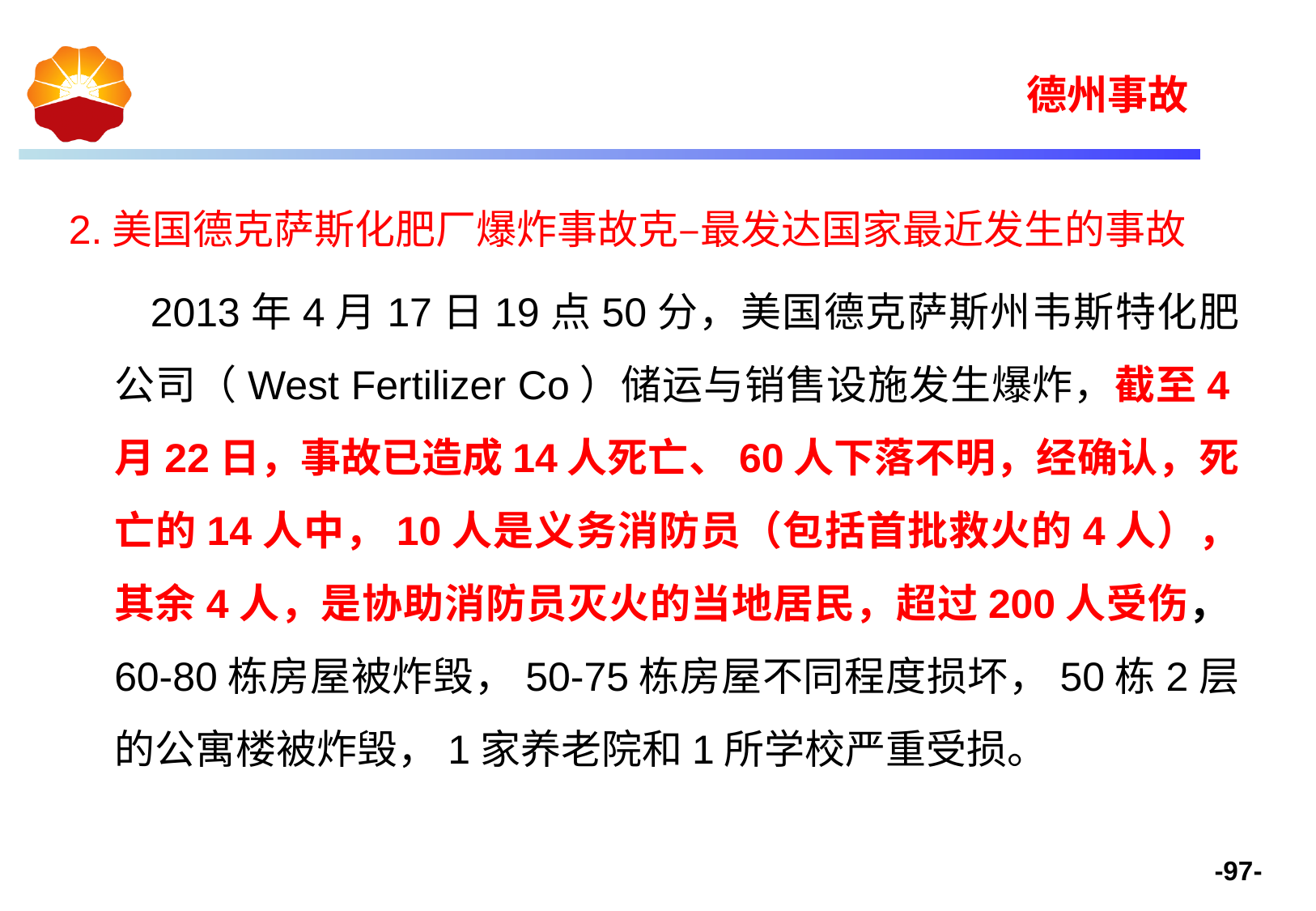

德州事故
2.美国德克萨斯化肥厂爆炸事故克–最发达国家最近发生的事故
       2013年4月17日19点50分，美国德克萨斯州韦斯特化肥公司（West Fertilizer Co）储运与销售设施发生爆炸，截至4月22日，事故已造成14人死亡、60人下落不明，经确认，死亡的14人中，10人是义务消防员（包括首批救火的4人），其余4人，是协助消防员灭火的当地居民，超过200人受伤，60-80栋房屋被炸毁，50-75栋房屋不同程度损坏，50栋2层的公寓楼被炸毁，1家养老院和1所学校严重受损。